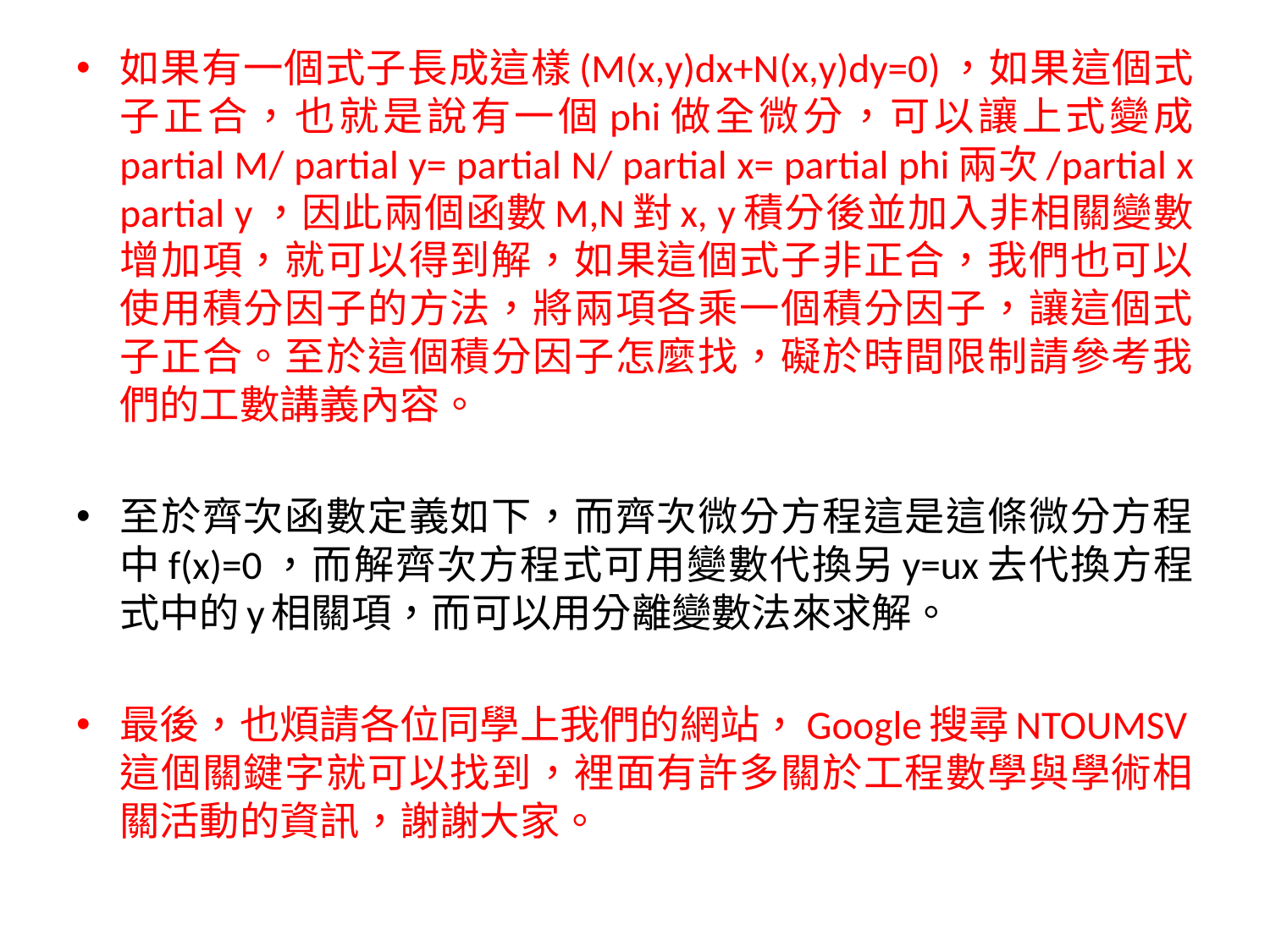

如果有一個式子長成這樣(M(x,y)dx+N(x,y)dy=0)，如果這個式子正合，也就是說有一個phi做全微分，可以讓上式變成 partial M/ partial y= partial N/ partial x= partial phi兩次/partial x partial y，因此兩個函數M,N對x, y積分後並加入非相關變數增加項，就可以得到解，如果這個式子非正合，我們也可以使用積分因子的方法，將兩項各乘一個積分因子，讓這個式子正合。至於這個積分因子怎麼找，礙於時間限制請參考我們的工數講義內容。

至於齊次函數定義如下，而齊次微分方程這是這條微分方程中f(x)=0，而解齊次方程式可用變數代換另y=ux去代換方程式中的y相關項，而可以用分離變數法來求解。

最後，也煩請各位同學上我們的網站，Google搜尋NTOUMSV這個關鍵字就可以找到，裡面有許多關於工程數學與學術相關活動的資訊，謝謝大家。